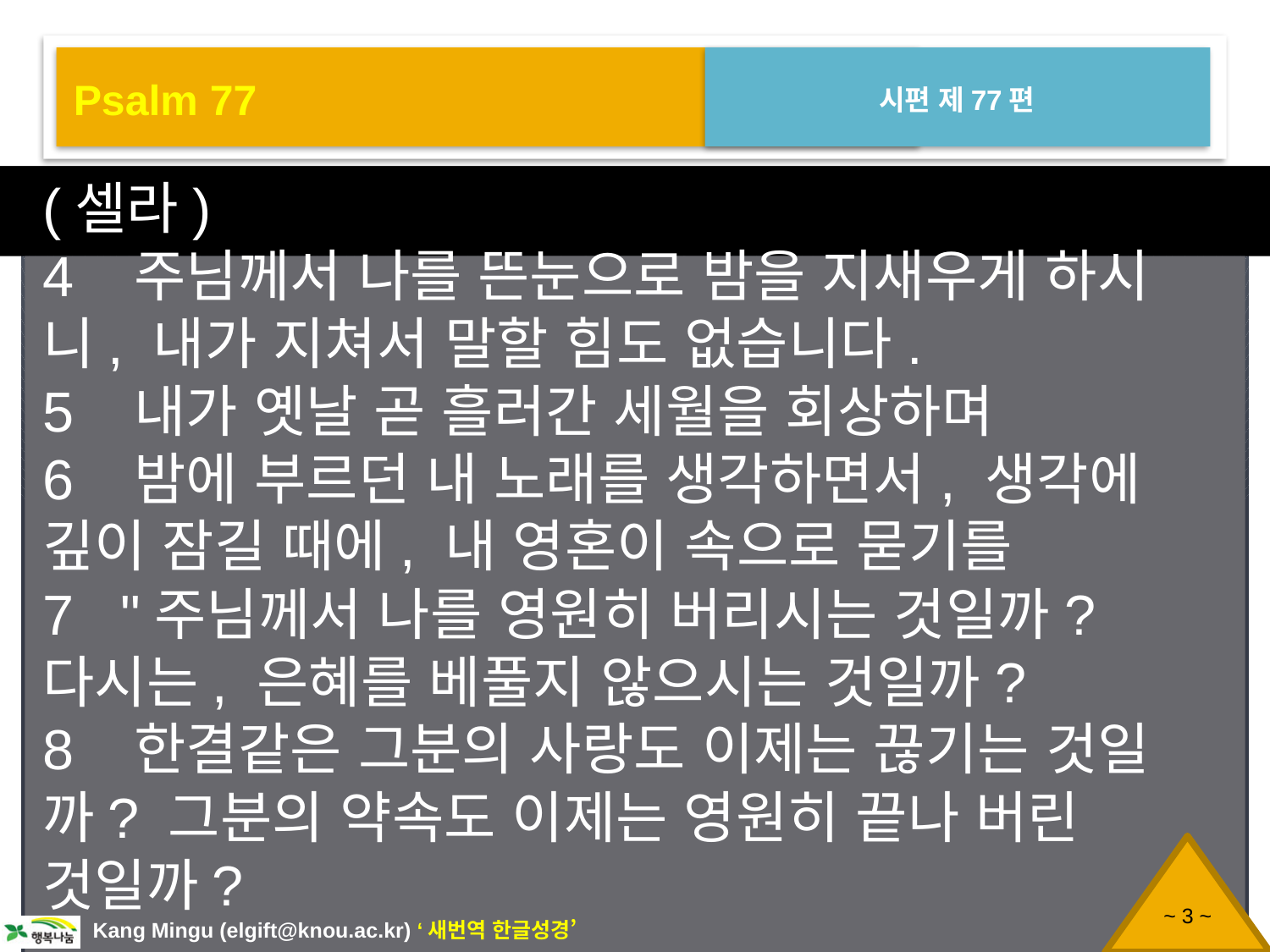

Psalm 77
시편 제77편
(셀라)
4   주님께서 나를 뜬눈으로 밤을 지새우게 하시니, 내가 지쳐서 말할 힘도 없습니다.
5   내가 옛날 곧 흘러간 세월을 회상하며
6   밤에 부르던 내 노래를 생각하면서, 생각에 깊이 잠길 때에, 내 영혼이 속으로 묻기를
7   "주님께서 나를 영원히 버리시는 것일까? 다시는, 은혜를 베풀지 않으시는 것일까?
8   한결같은 그분의 사랑도 이제는 끊기는 것일까? 그분의 약속도 이제는 영원히 끝나 버린 것일까?